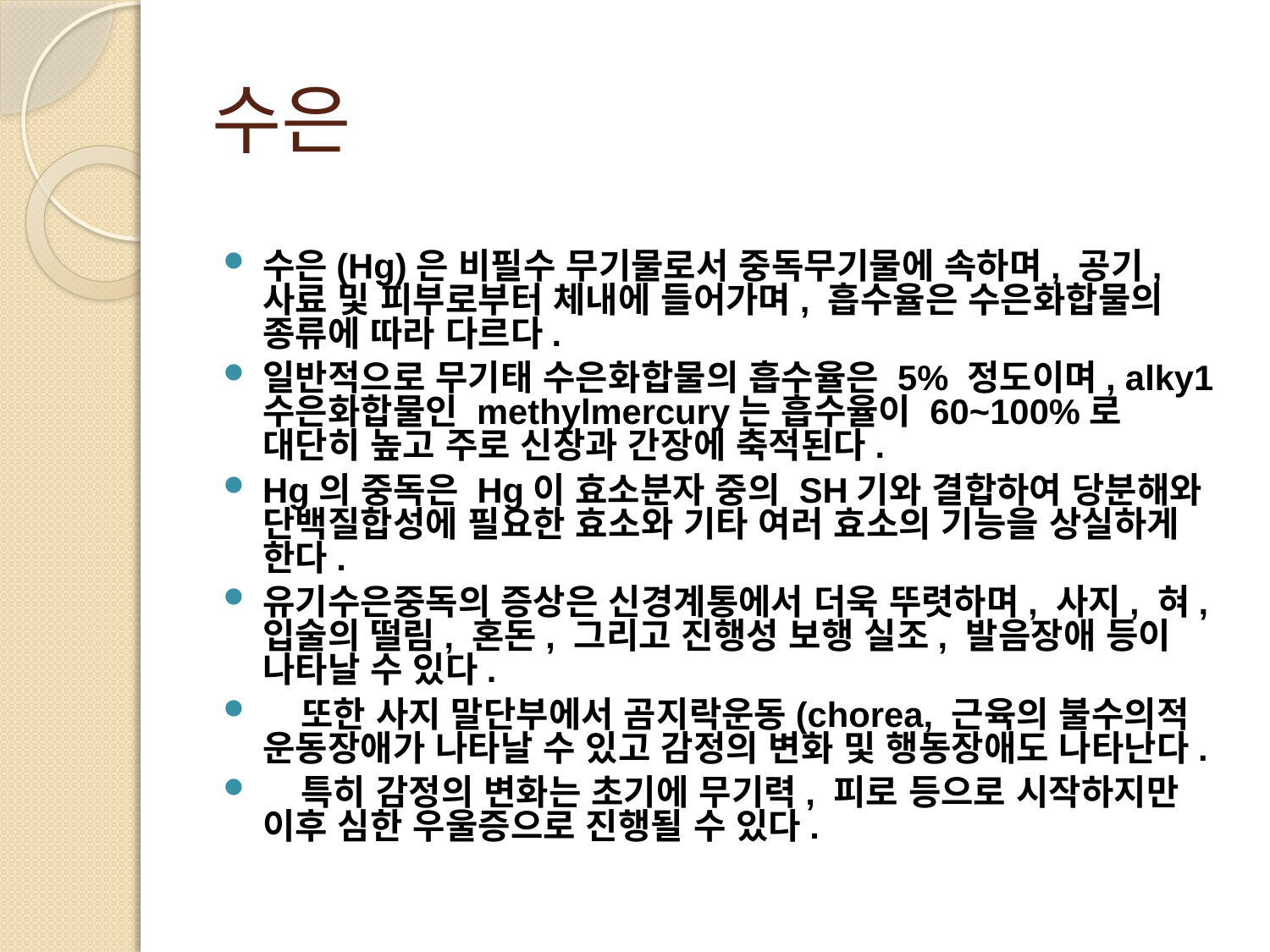

# 수은

수은(Hg)은 비필수 무기물로서 중독무기물에 속하며, 공기, 사료 및 피부로부터 체내에 들어가며, 흡수율은 수은화합물의 종류에 따라 다르다.
일반적으로 무기태 수은화합물의 흡수율은 5% 정도이며, alky1 수은화합물인 methylmercury는 흡수율이 60~100%로 대단히 높고 주로 신장과 간장에 축적된다.
Hg의 중독은 Hg이 효소분자 중의 SH기와 결합하여 당분해와 단백질합성에 필요한 효소와 기타 여러 효소의 기능을 상실하게 한다.
유기수은중독의 증상은 신경계통에서 더욱 뚜렷하며, 사지, 혀, 입술의 떨림, 혼돈, 그리고 진행성 보행 실조, 발음장애 등이 나타날 수 있다.
   또한 사지 말단부에서 곰지락운동(chorea, 근육의 불수의적 운동장애가 나타날 수 있고 감정의 변화 및 행동장애도 나타난다.
   특히 감정의 변화는 초기에 무기력, 피로 등으로 시작하지만 이후 심한 우울증으로 진행될 수 있다.